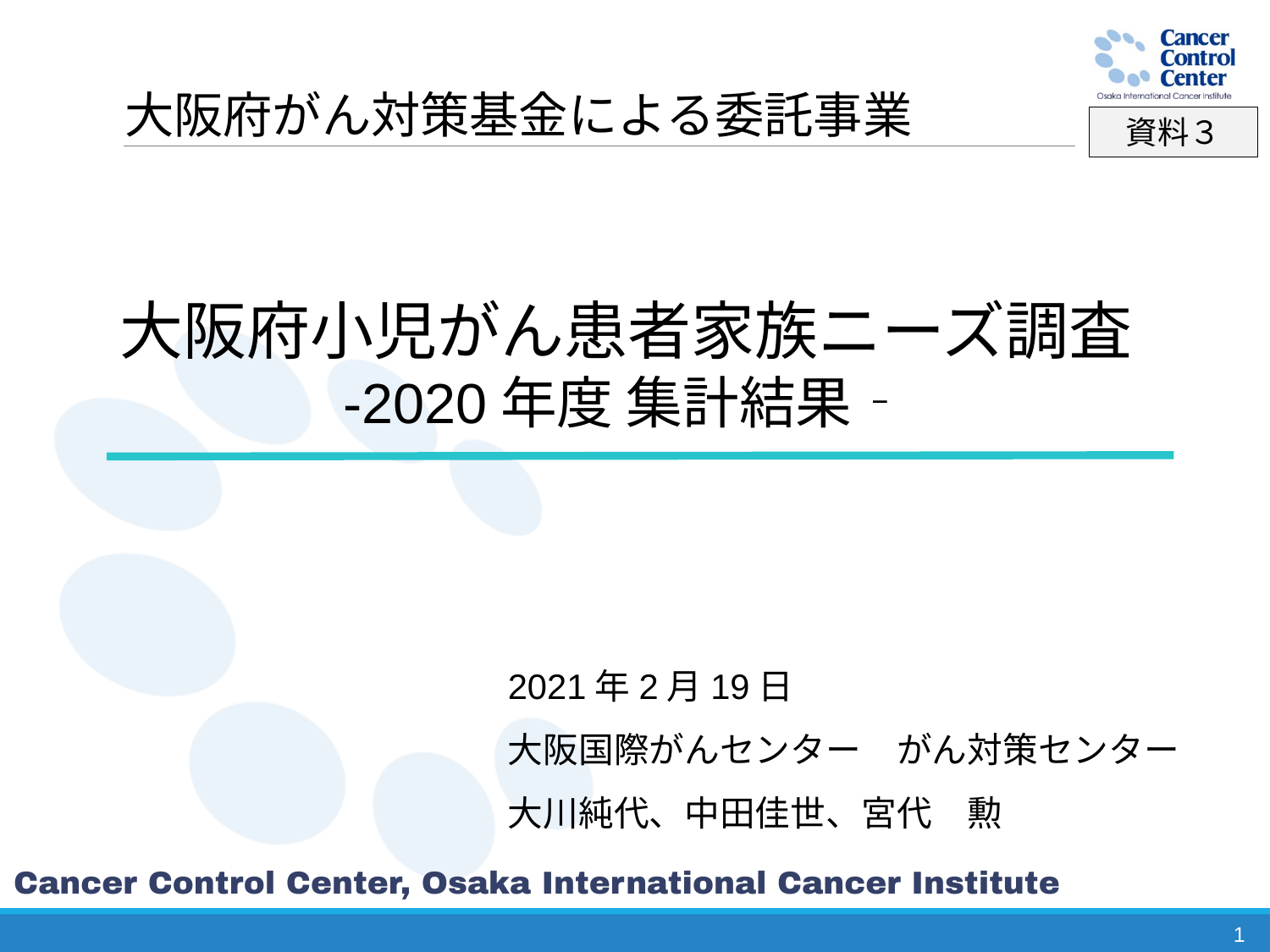

大阪府がん対策基金による委託事業
資料３
大阪府小児がん患者家族ニーズ調査
‐2020年度 集計結果‐
2021年2月19日

大阪国際がんセンター　がん対策センター

大川純代、中田佳世、宮代　勲
Cancer Control Center, Osaka International Cancer Institute
1